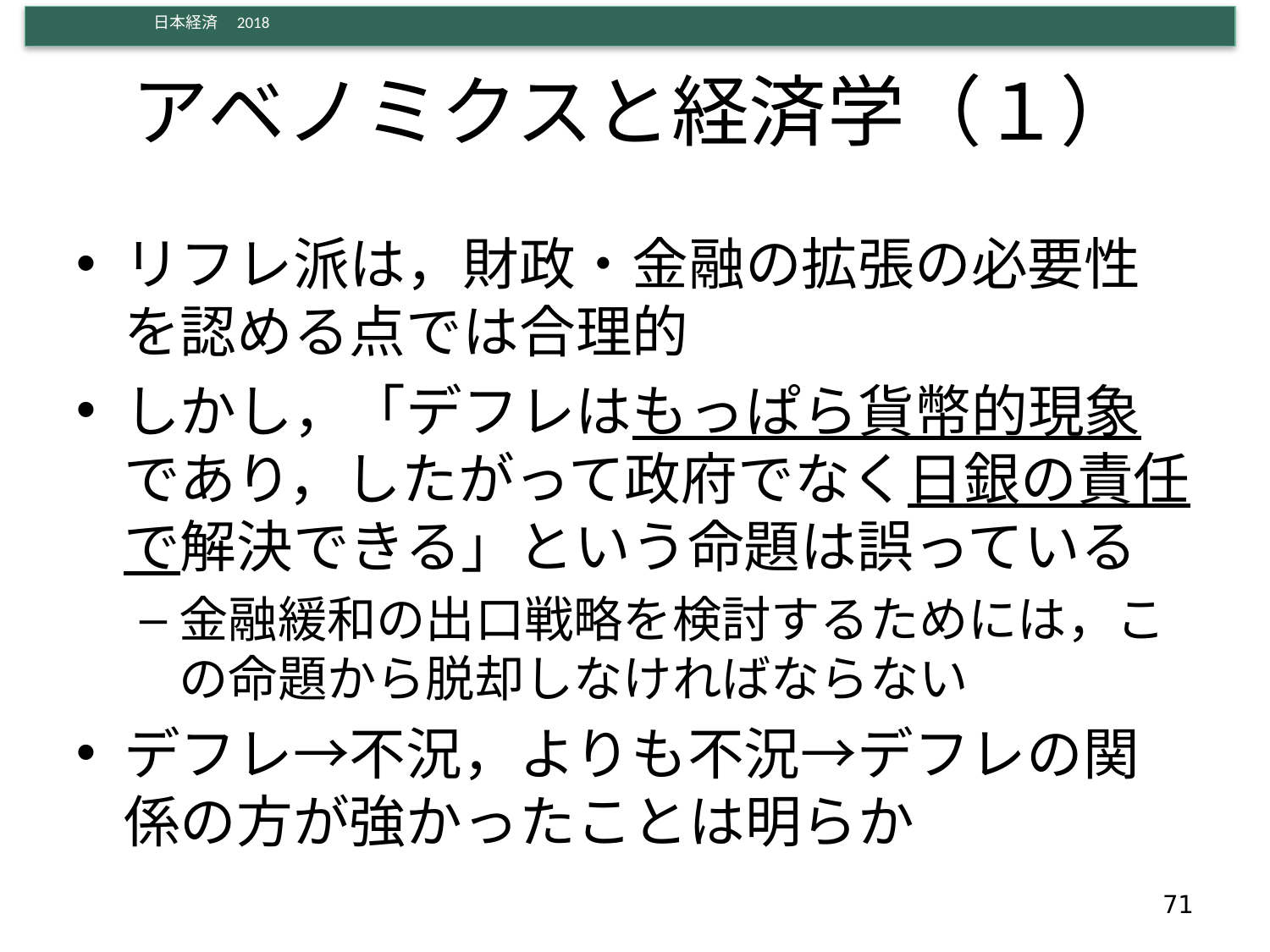

# アベノミクスと経済学（１）
リフレ派は，財政・金融の拡張の必要性を認める点では合理的
しかし，「デフレはもっぱら貨幣的現象であり，したがって政府でなく日銀の責任で解決できる」という命題は誤っている
金融緩和の出口戦略を検討するためには，この命題から脱却しなければならない
デフレ→不況，よりも不況→デフレの関係の方が強かったことは明らか
71